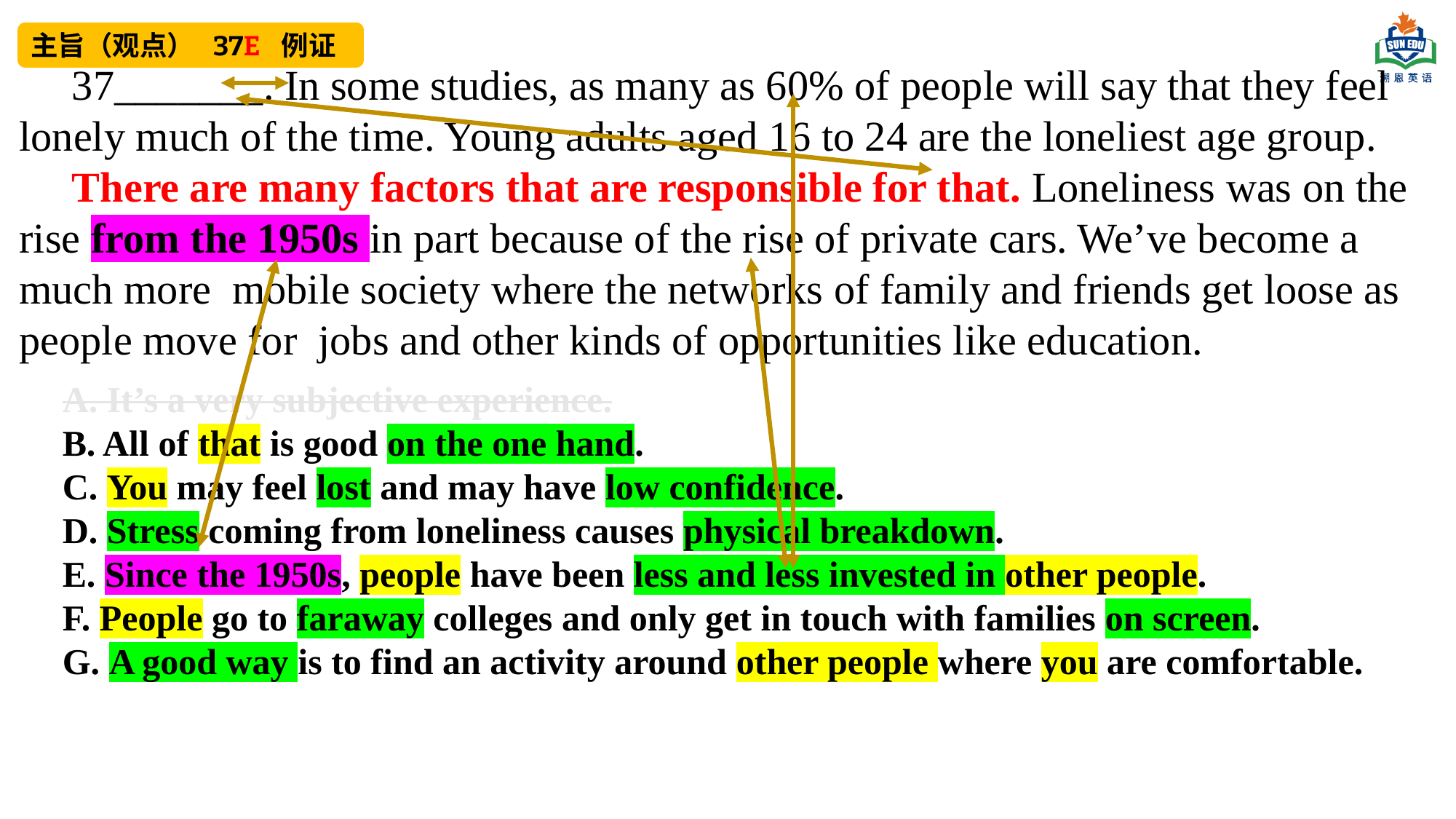

主旨（观点）  37E   例证
     37_______. In some studies, as many as 60% of people will say that they feel lonely much of the time. Young adults aged 16 to 24 are the loneliest age group.
     There are many factors that are responsible for that. Loneliness was on the rise from the 1950s in part because of the rise of private cars. We’ve become a much more  mobile society where the networks of family and friends get loose as people move for  jobs and other kinds of opportunities like education.
A. It’s a very subjective experience.
B. All of that is good on the one hand.
C. You may feel lost and may have low confidence.
D. Stress coming from loneliness causes physical breakdown.
E. Since the 1950s, people have been less and less invested in other people.
F. People go to faraway colleges and only get in touch with families on screen.
G. A good way is to find an activity around other people where you are comfortable.